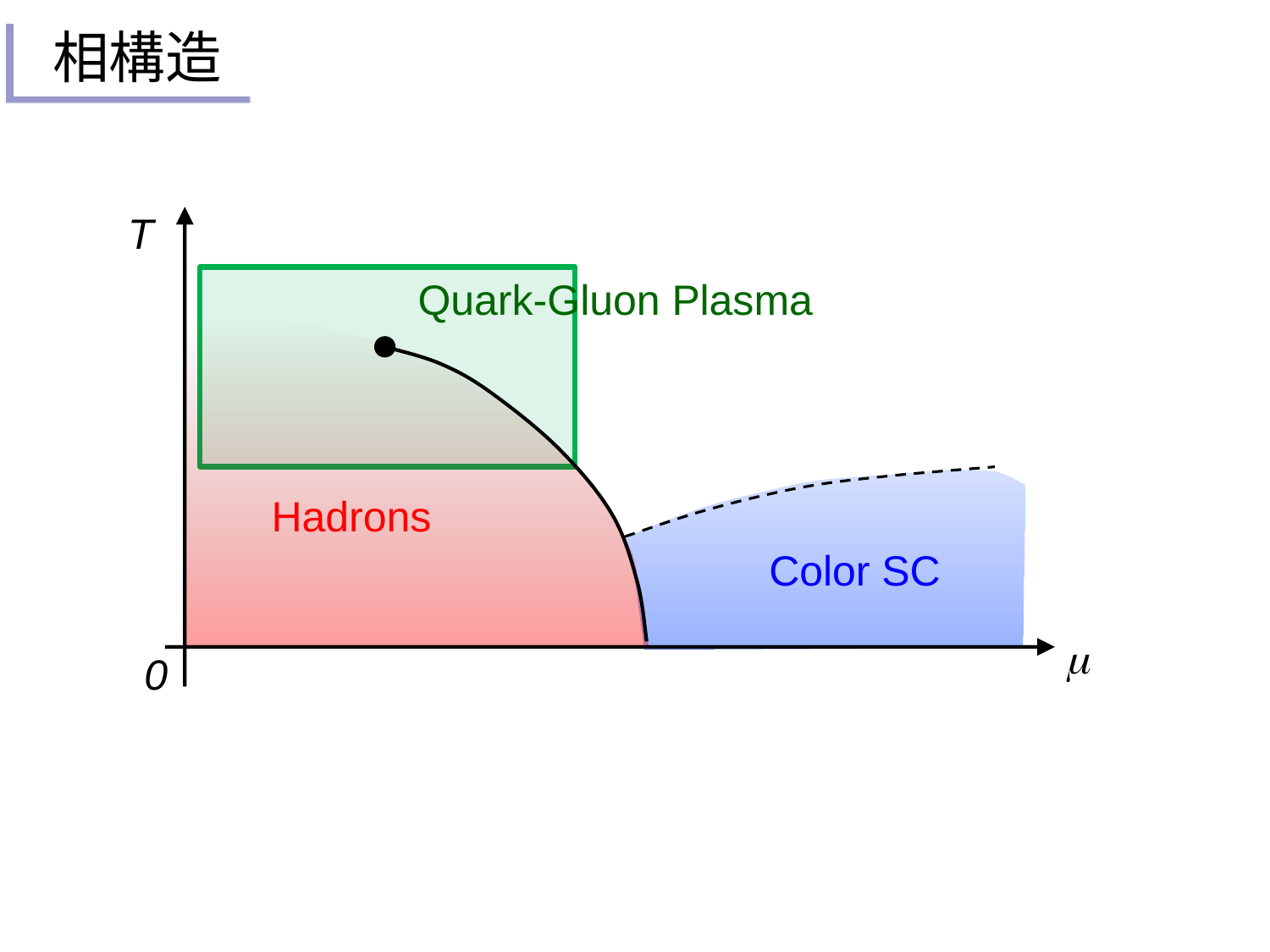

# 相構造
T

Quark-Gluon Plasma

Hadrons
Color SC
μ
0